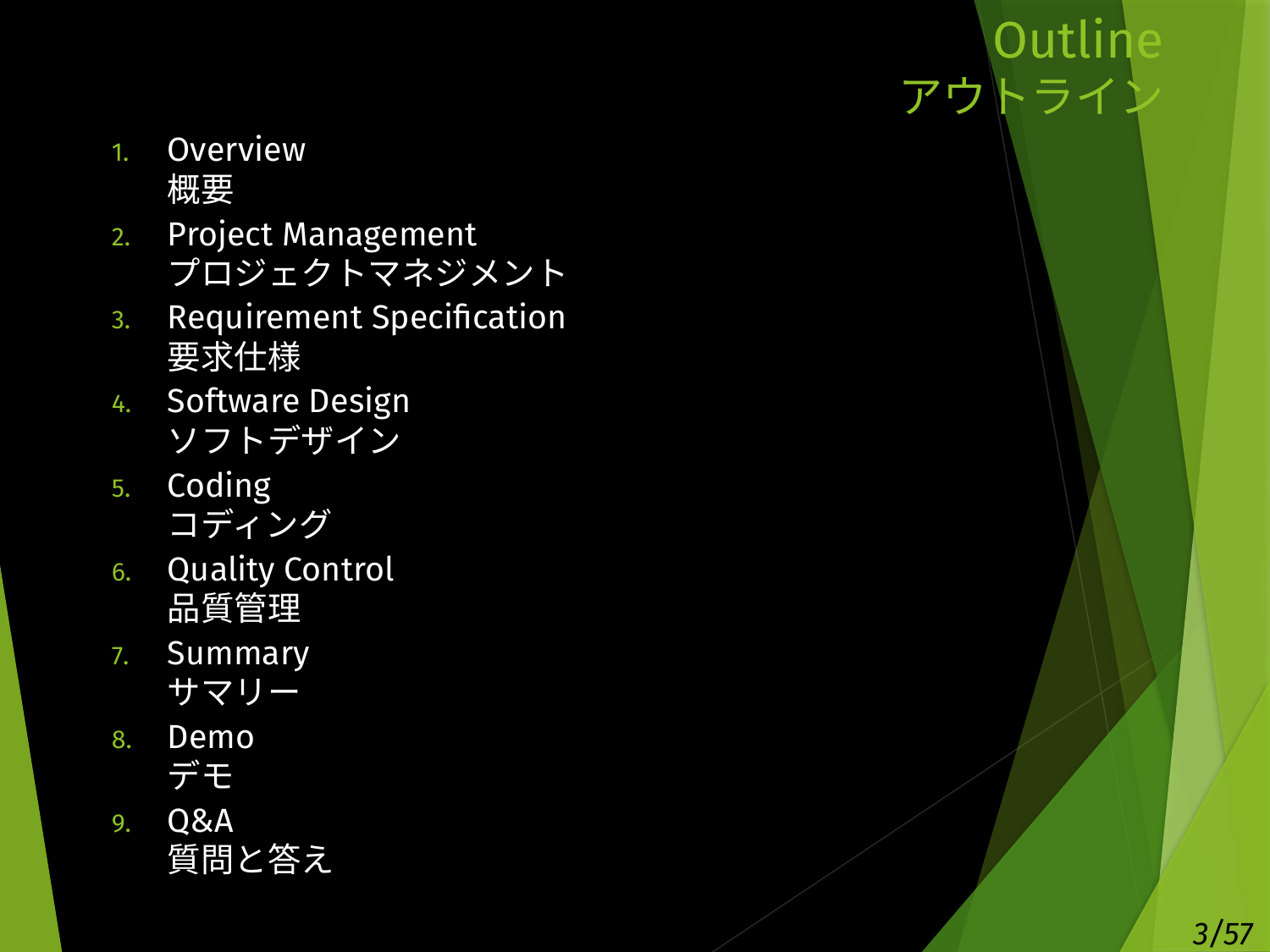

# Outline アウトライン
Overview
概要
Project Management
プロジェクトマネジメント
Requirement Specification
要求仕様
Software Design
ソフトデザイン
Coding
コディング
Quality Control
品質管理
Summary
サマリー
Demo
デモ
Q&A
質問と答え

3/57